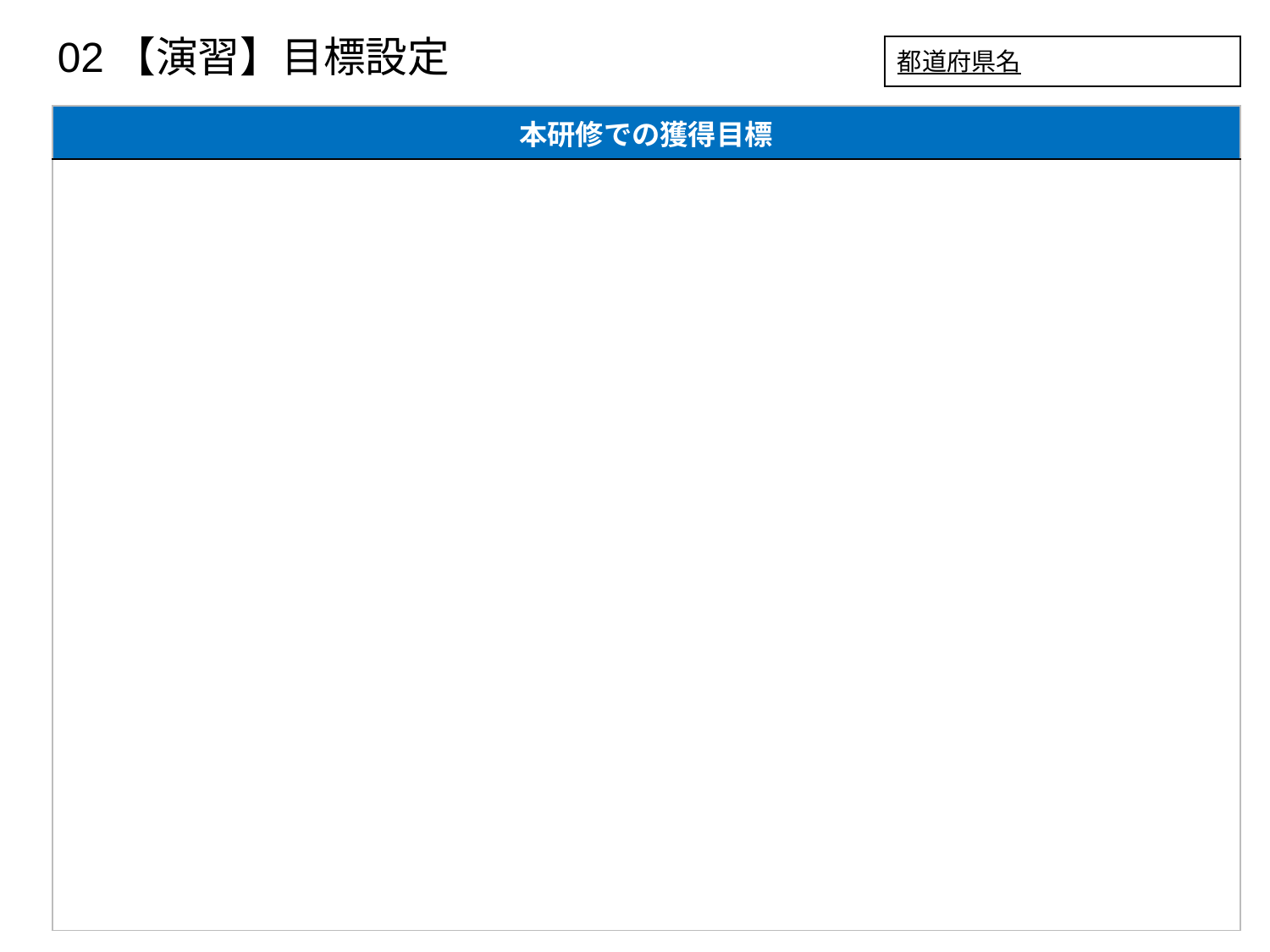

# 02【演習】目標設定
都道府県名
| 本研修での獲得目標 |
| --- |
|  |